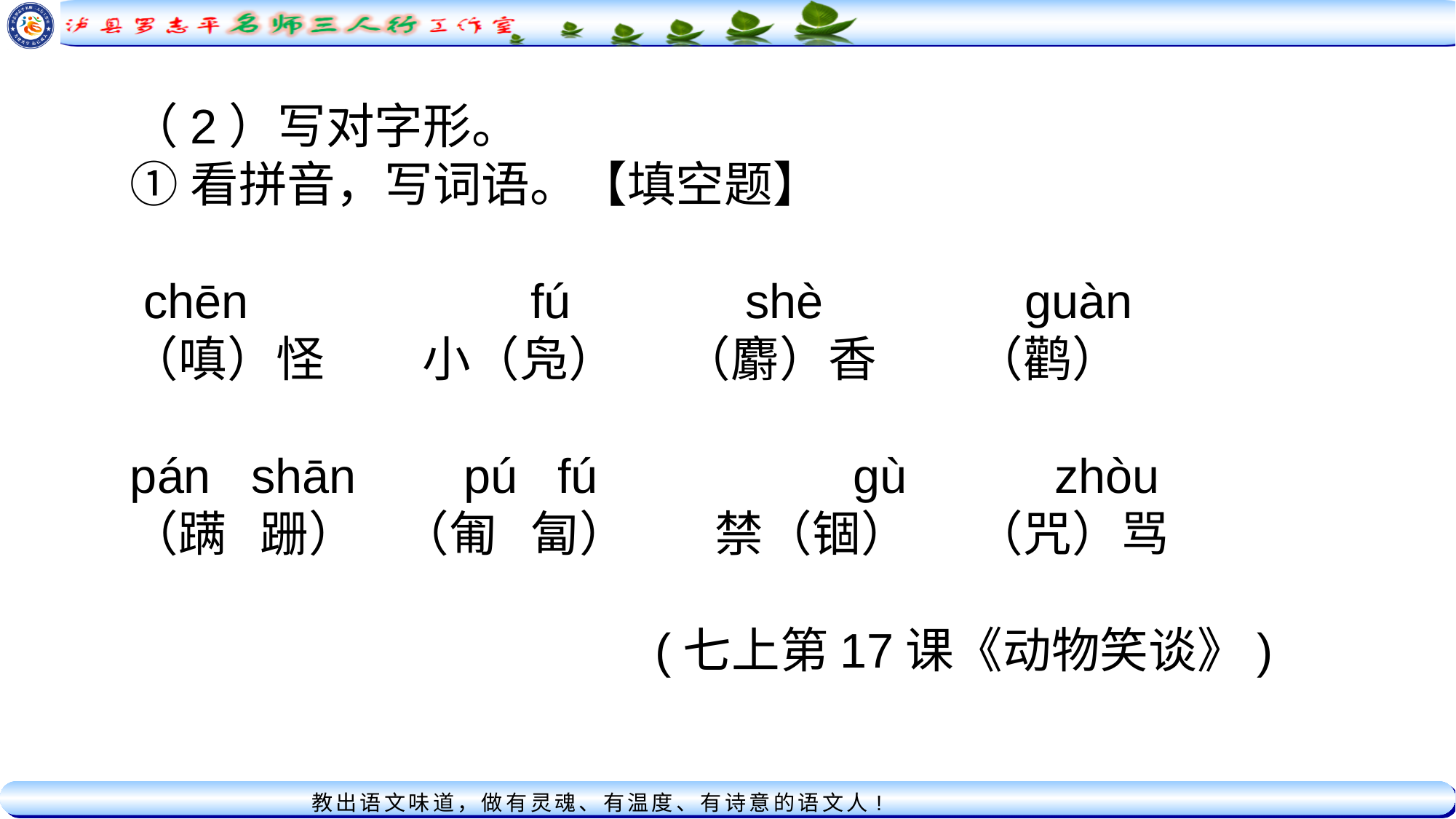

（2）写对字形。
①看拼音，写词语。【填空题】

 chēn                     fú             shè               guàn
（嗔）怪         小（凫）      （麝）香         （鹳）

pán   shān        pú   fú                   gù           zhòu
（蹒   跚）    （匍   匐）        禁（锢）      （咒）骂

                                       (七上第17课《动物笑谈》)